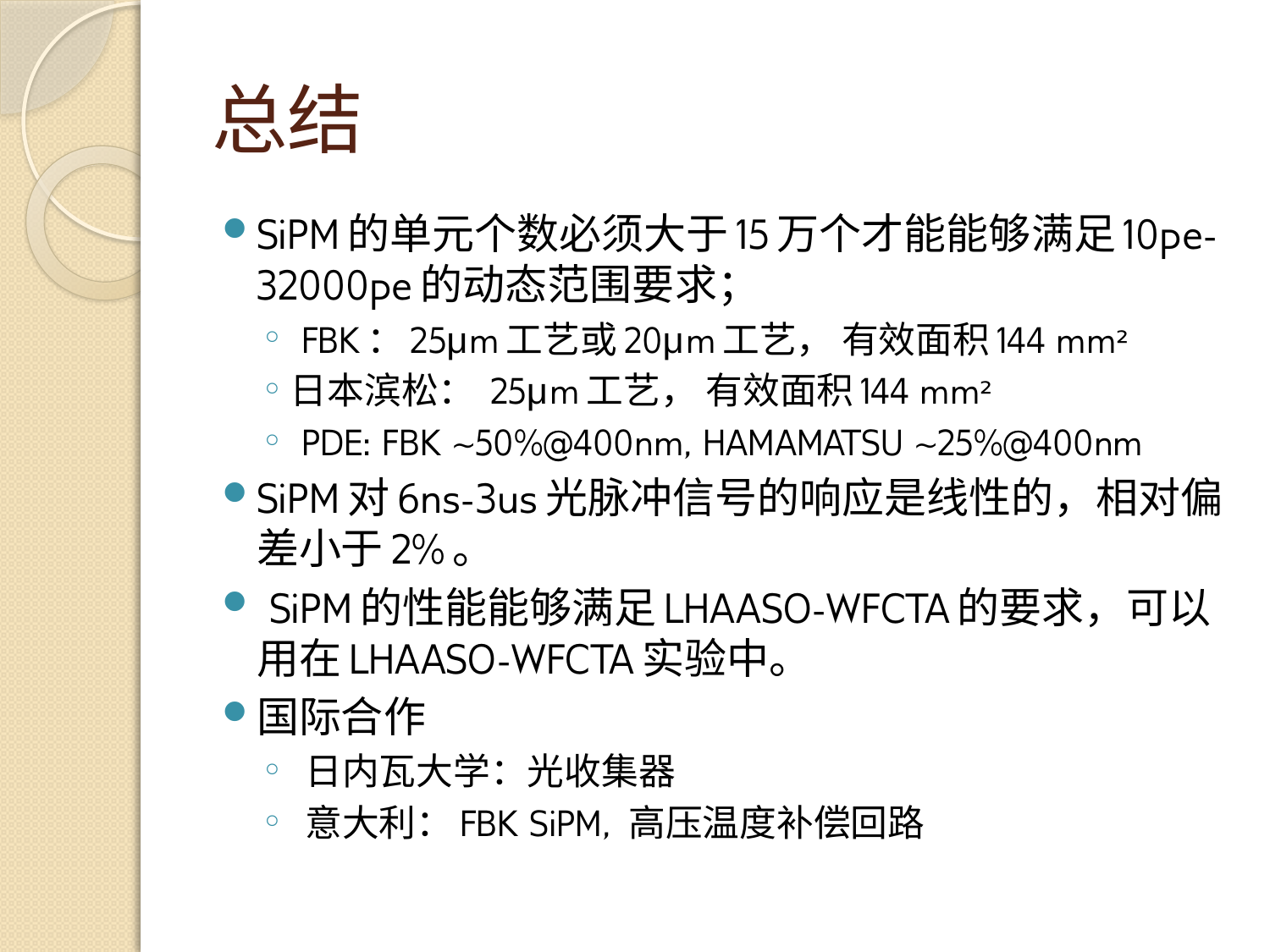

# 总结
SiPM的单元个数必须大于15万个才能能够满足10pe-32000pe的动态范围要求；
 FBK：25μm工艺或20μm工艺， 有效面积144 mm²
日本滨松： 25μm工艺， 有效面积144 mm²
 PDE: FBK ~50%@400nm, HAMAMATSU ~25%@400nm
SiPM对6ns-3us光脉冲信号的响应是线性的，相对偏差小于2%。
 SiPM的性能能够满足LHAASO-WFCTA的要求，可以用在LHAASO-WFCTA实验中。
国际合作
 日内瓦大学：光收集器
 意大利：FBK SiPM, 高压温度补偿回路